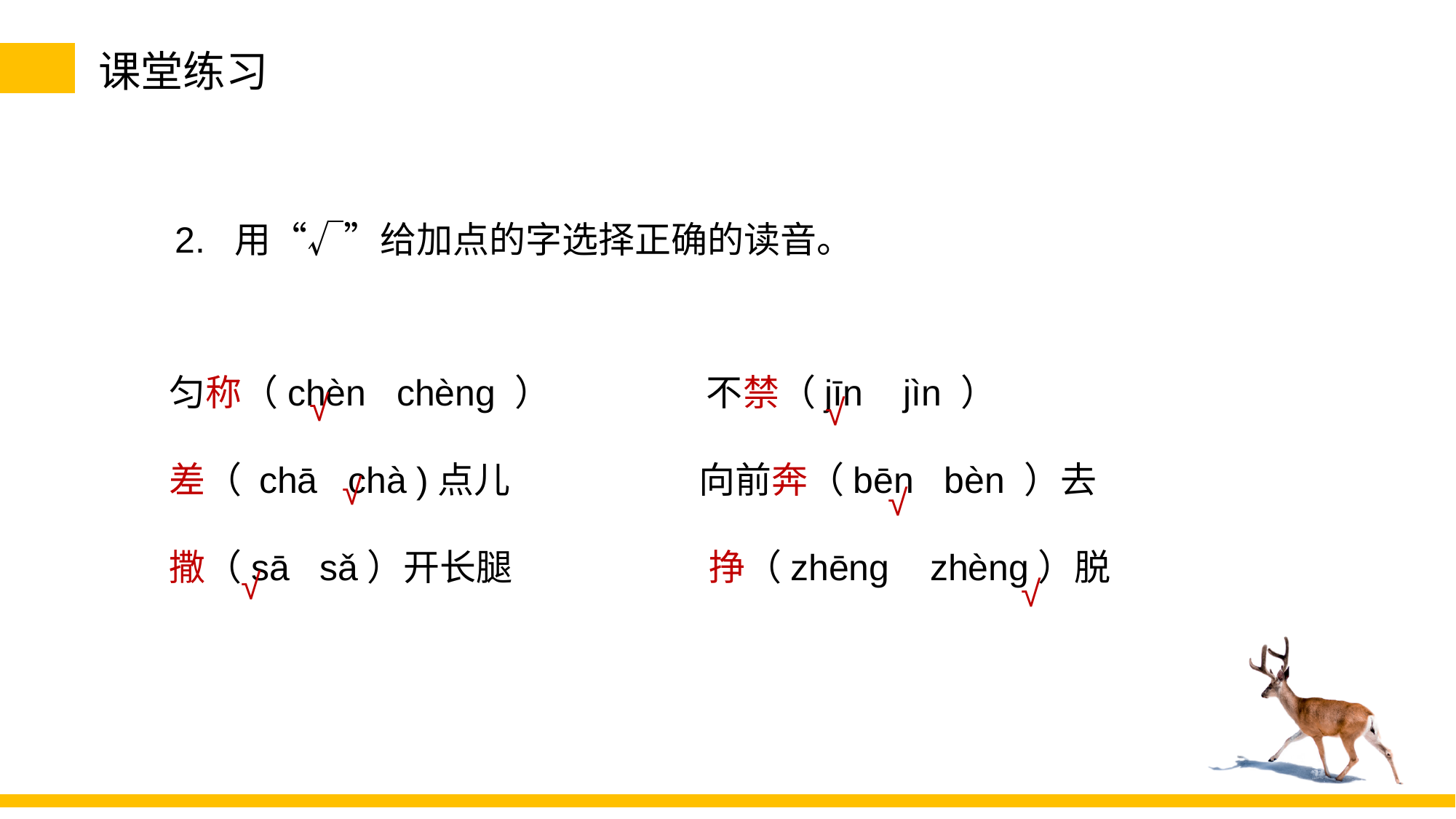

课堂练习
   2.  用“√”给加点的字选择正确的读音。

  匀称（chèn   chèng ）                   不禁（jīn    jìn ）
  差（ chā   chà )点儿                       向前奔（bēn   bèn ）去
  撒（sā   sǎ）开长腿                        挣（zhēng    zhèng）脱
√
√
√
√
√
√